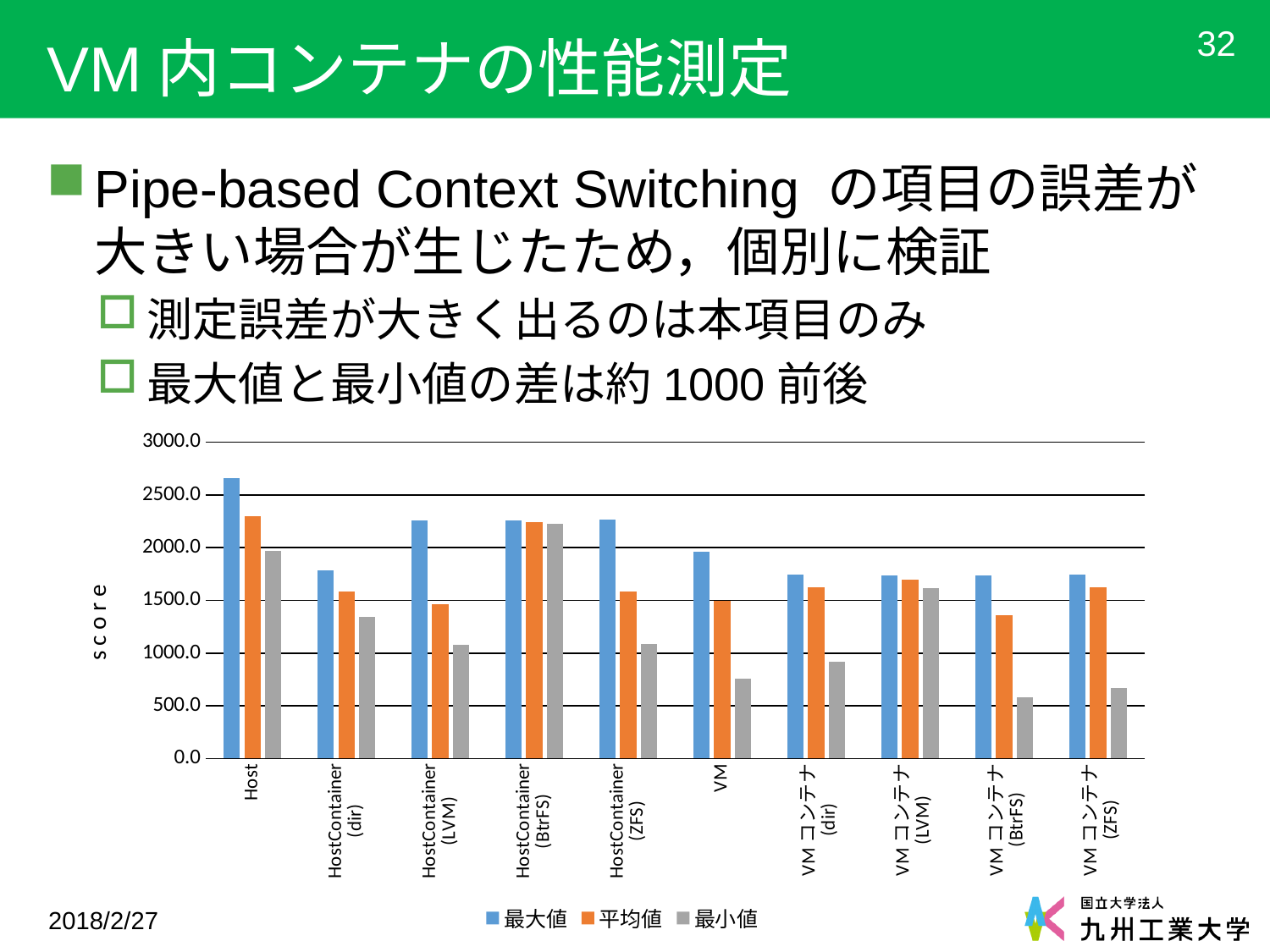

# VM内コンテナの性能測定
32
Pipe-based Context Switching の項目の誤差が大きい場合が生じたため，個別に検証
測定誤差が大きく出るのは本項目のみ
最大値と最小値の差は約1000前後

### Chart

| Category | 最大値 | 平均値 | 最小値 |
|---|---|---|---|
| Host | 2657.2 | 2298.739999999999 | 1969.1 |
| HostContainer
(dir) | 1788.3 | 1586.87 | 1341.9 |
| HostContainer
(LVM) | 2253.9 | 1467.2 | 1081.0 |
| HostContainer
(BtrFS) | 2256.8 | 2243.650000000001 | 2222.7 |
| HostContainer
(ZFS) | 2262.4 | 1580.57 | 1084.1 |
| VM | 1962.9 | 1499.25 | 760.7 |
| VMコンテナ
(dir) | 1743.4 | 1625.57 | 917.1 |
| VMコンテナ
(LVM) | 1739.7 | 1698.35 | 1617.2 |
| VMコンテナ
(BtrFS) | 1739.1 | 1358.3 | 577.2 |
| VMコンテナ
(ZFS) | 1740.7 | 1623.13 | 671.4 |
2018/2/27